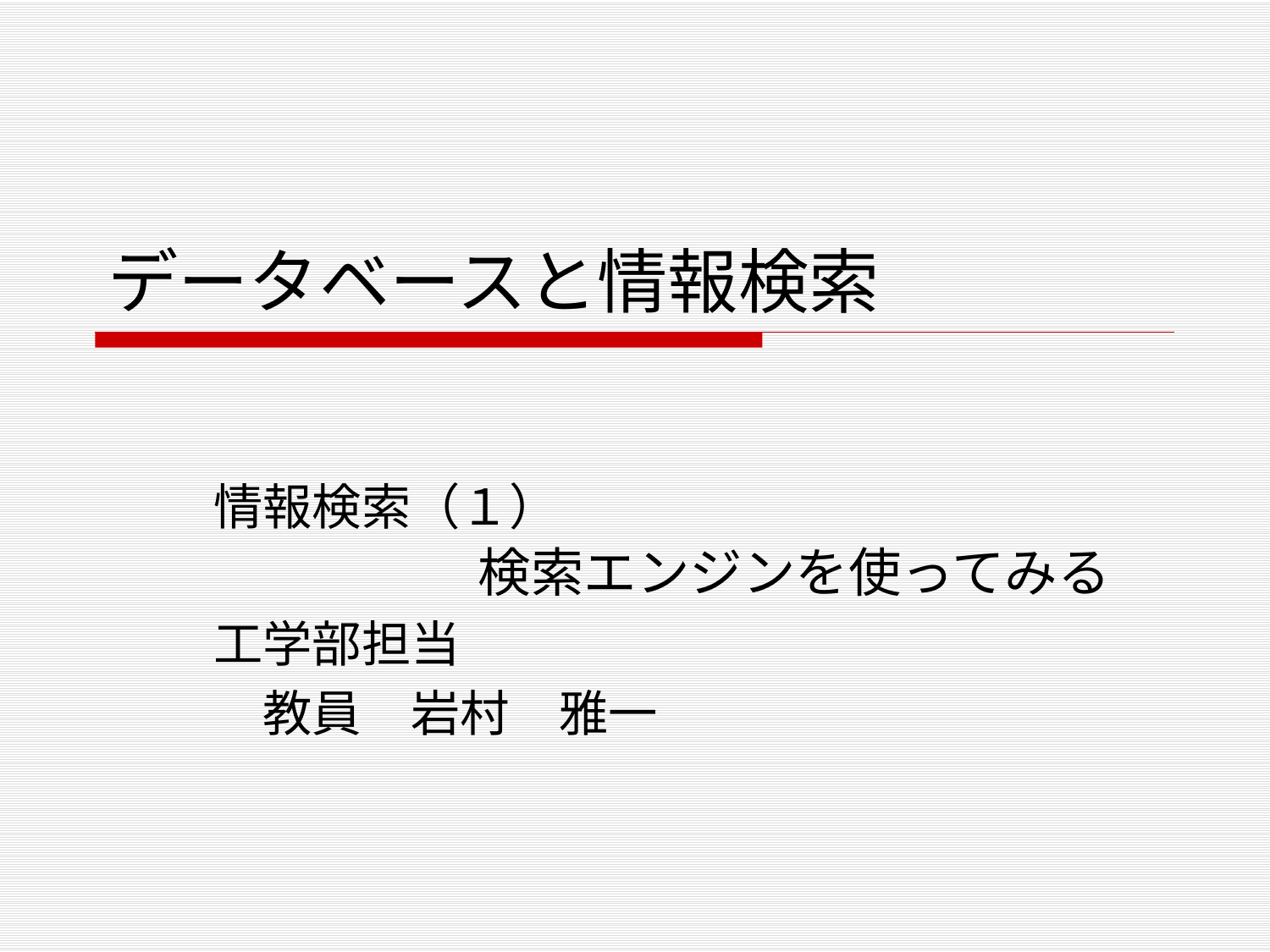

# データベースと情報検索
情報検索（１）
　　　　　検索エンジンを使ってみる
工学部担当
　教員　岩村　雅一